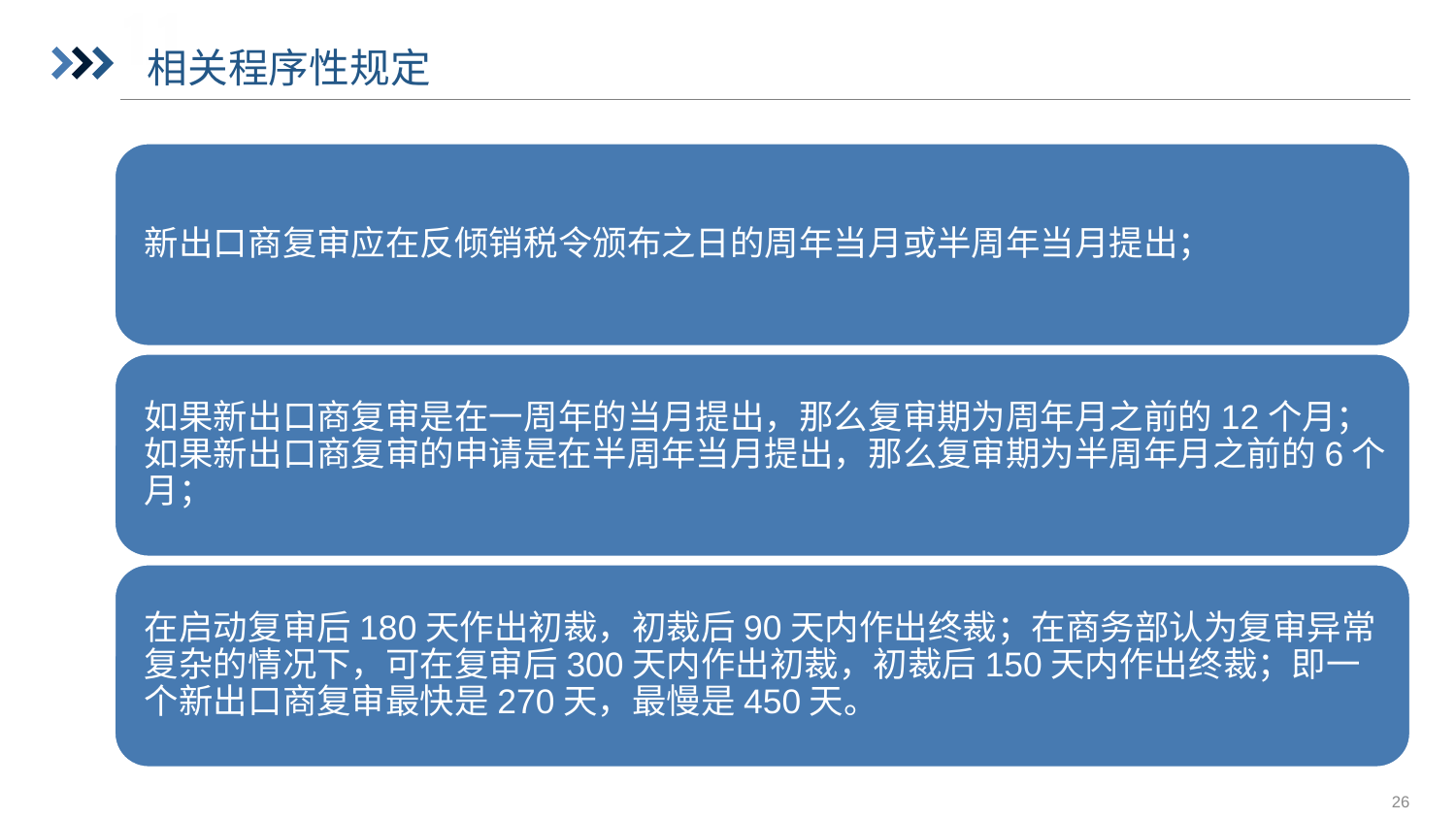

# 相关程序性规定
新出口商复审应在反倾销税令颁布之日的周年当月或半周年当月提出；
如果新出口商复审是在一周年的当月提出，那么复审期为周年月之前的12个月；如果新出口商复审的申请是在半周年当月提出，那么复审期为半周年月之前的6个月；
在启动复审后180天作出初裁，初裁后90天内作出终裁；在商务部认为复审异常复杂的情况下，可在复审后300天内作出初裁，初裁后150天内作出终裁；即一个新出口商复审最快是270天，最慢是450天。
26